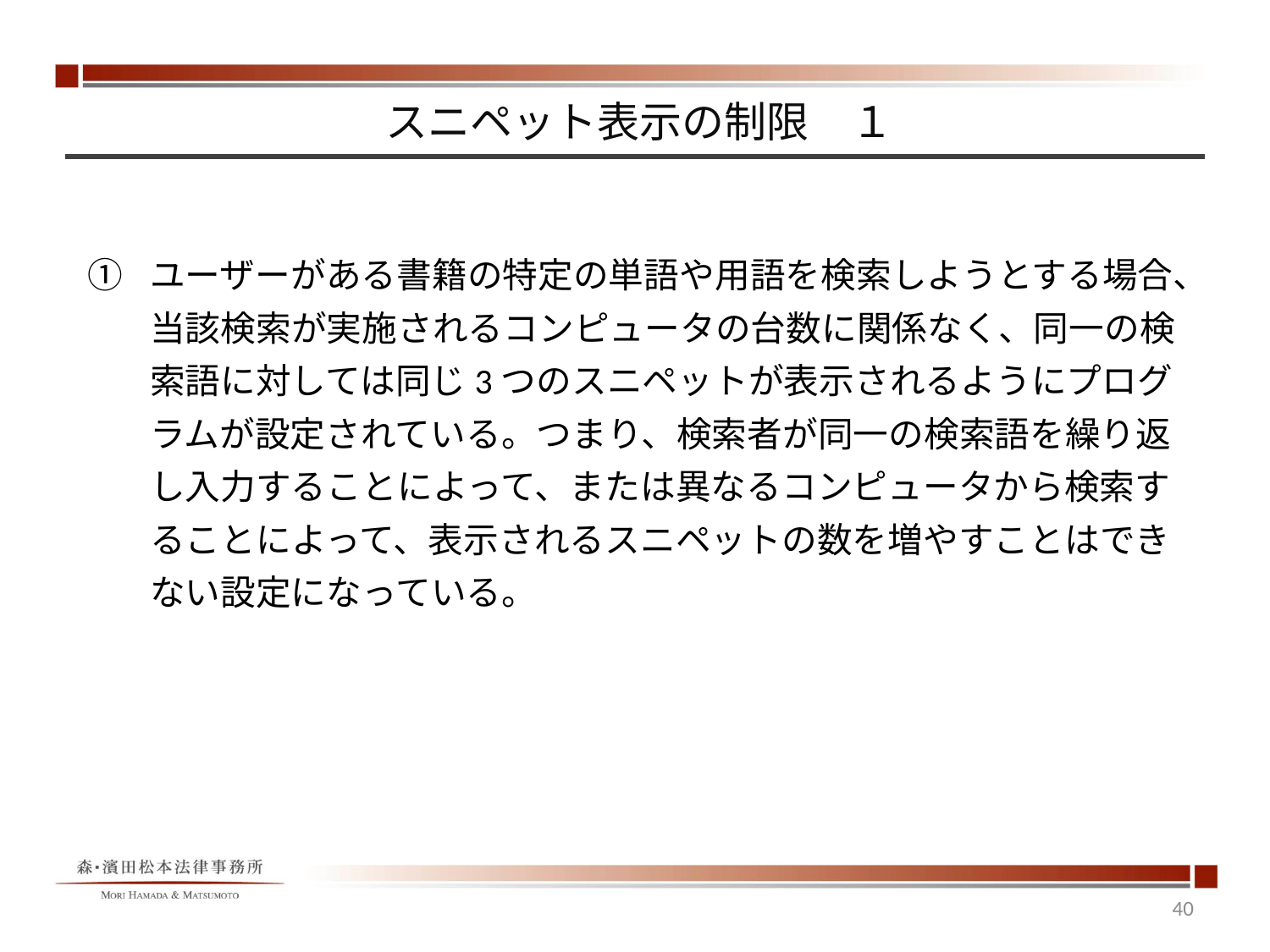

# スニペット表示の制限　１
①	ユーザーがある書籍の特定の単語や用語を検索しようとする場合、当該検索が実施されるコンピュータの台数に関係なく、同一の検索語に対しては同じ3つのスニペットが表示されるようにプログラムが設定されている。つまり、検索者が同一の検索語を繰り返し入力することによって、または異なるコンピュータから検索することによって、表示されるスニペットの数を増やすことはできない設定になっている。
40